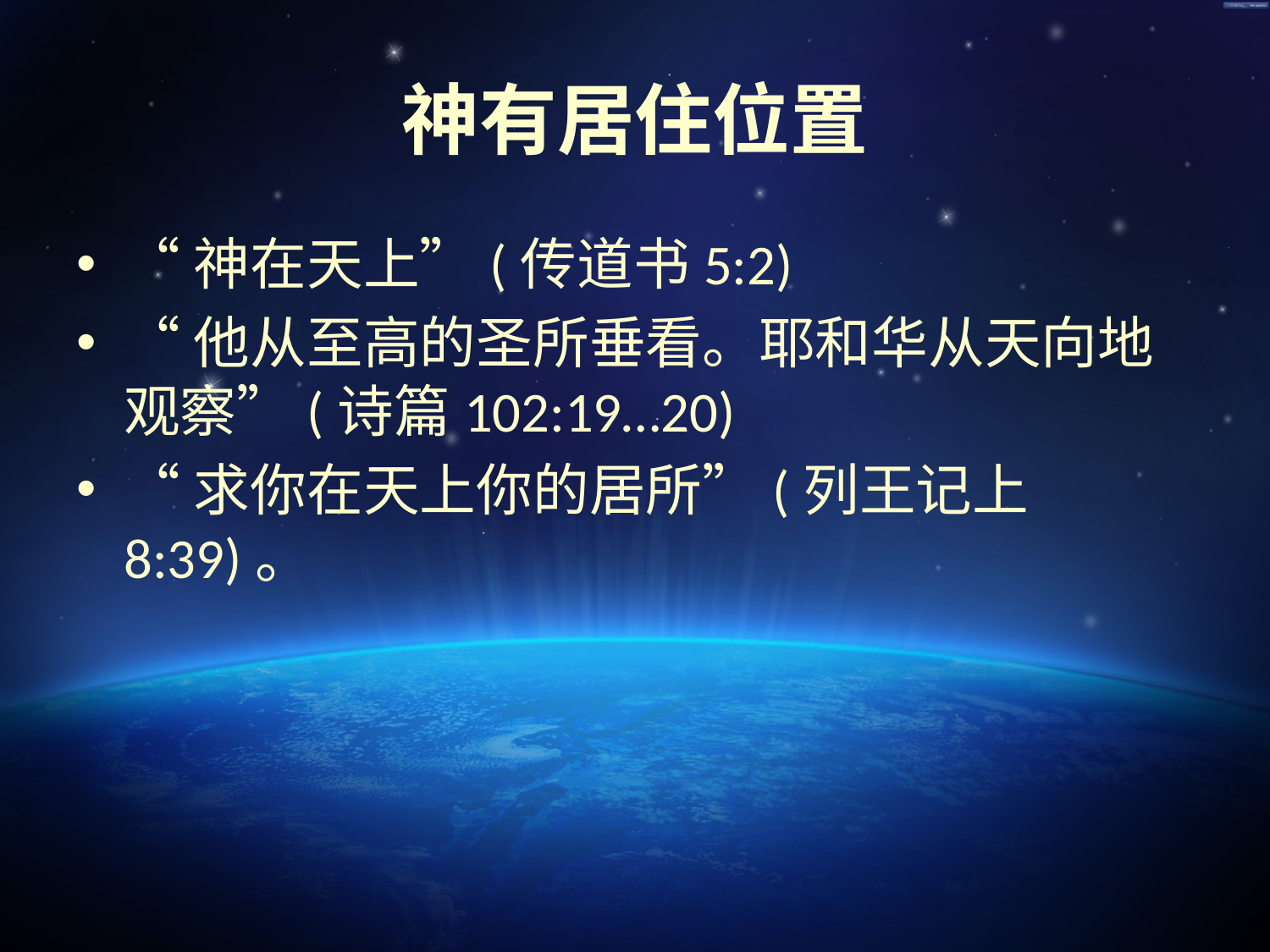

# 神有居住位置
“神在天上”(传道书5:2)
“他从至高的圣所垂看。耶和华从天向地观察”(诗篇102:19…20)
“求你在天上你的居所”(列王记上8:39)。